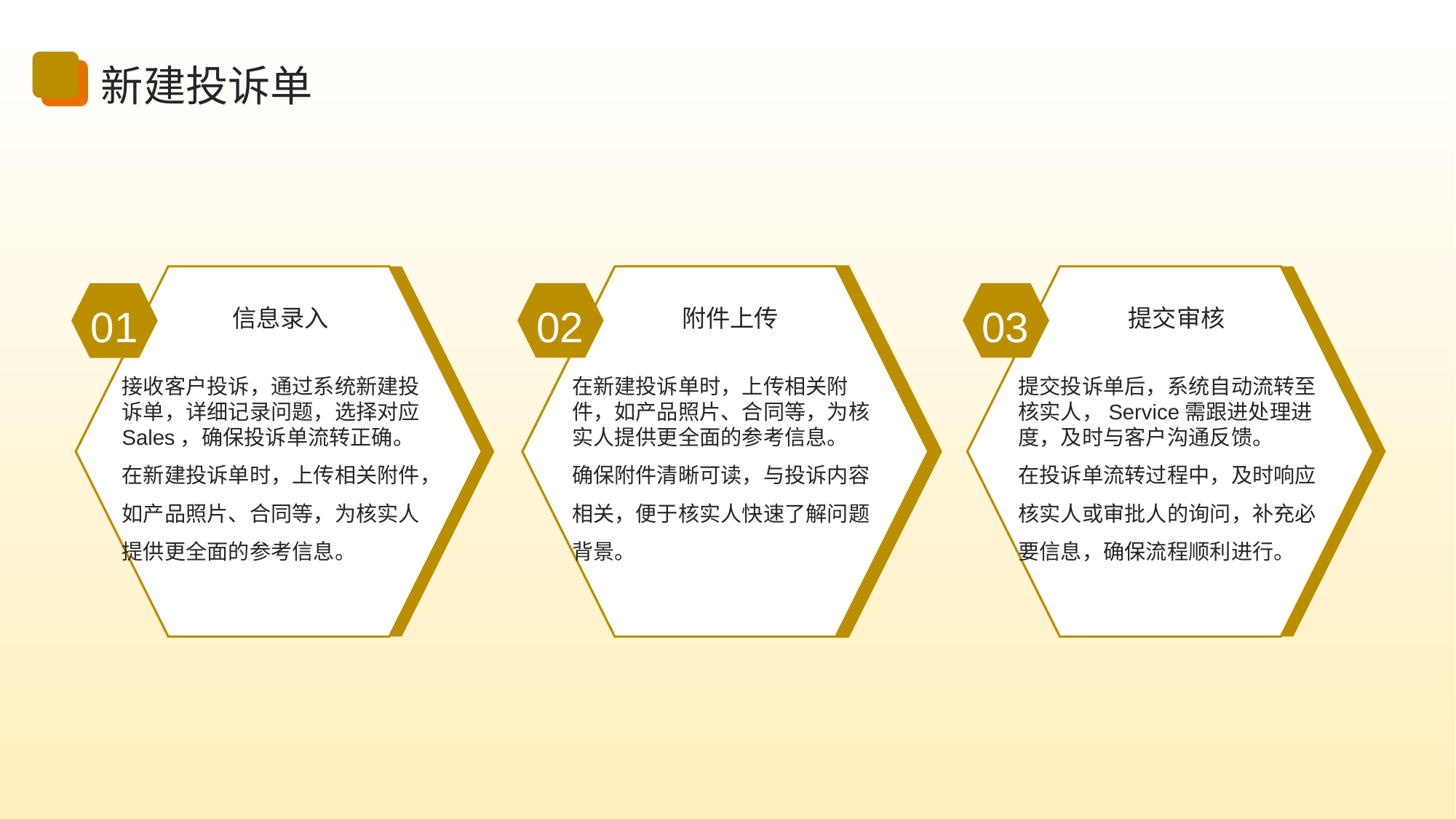

新建投诉单

信息录入

附件上传

提交审核

02
03
01
接收客户投诉，通过系统新建投诉单，详细记录问题，选择对应Sales，确保投诉单流转正确。
在新建投诉单时，上传相关附件，如产品照片、合同等，为核实人提供更全面的参考信息。
在新建投诉单时，上传相关附件，如产品照片、合同等，为核实人提供更全面的参考信息。
确保附件清晰可读，与投诉内容相关，便于核实人快速了解问题背景。
提交投诉单后，系统自动流转至核实人，Service需跟进处理进度，及时与客户沟通反馈。
在投诉单流转过程中，及时响应核实人或审批人的询问，补充必要信息，确保流程顺利进行。